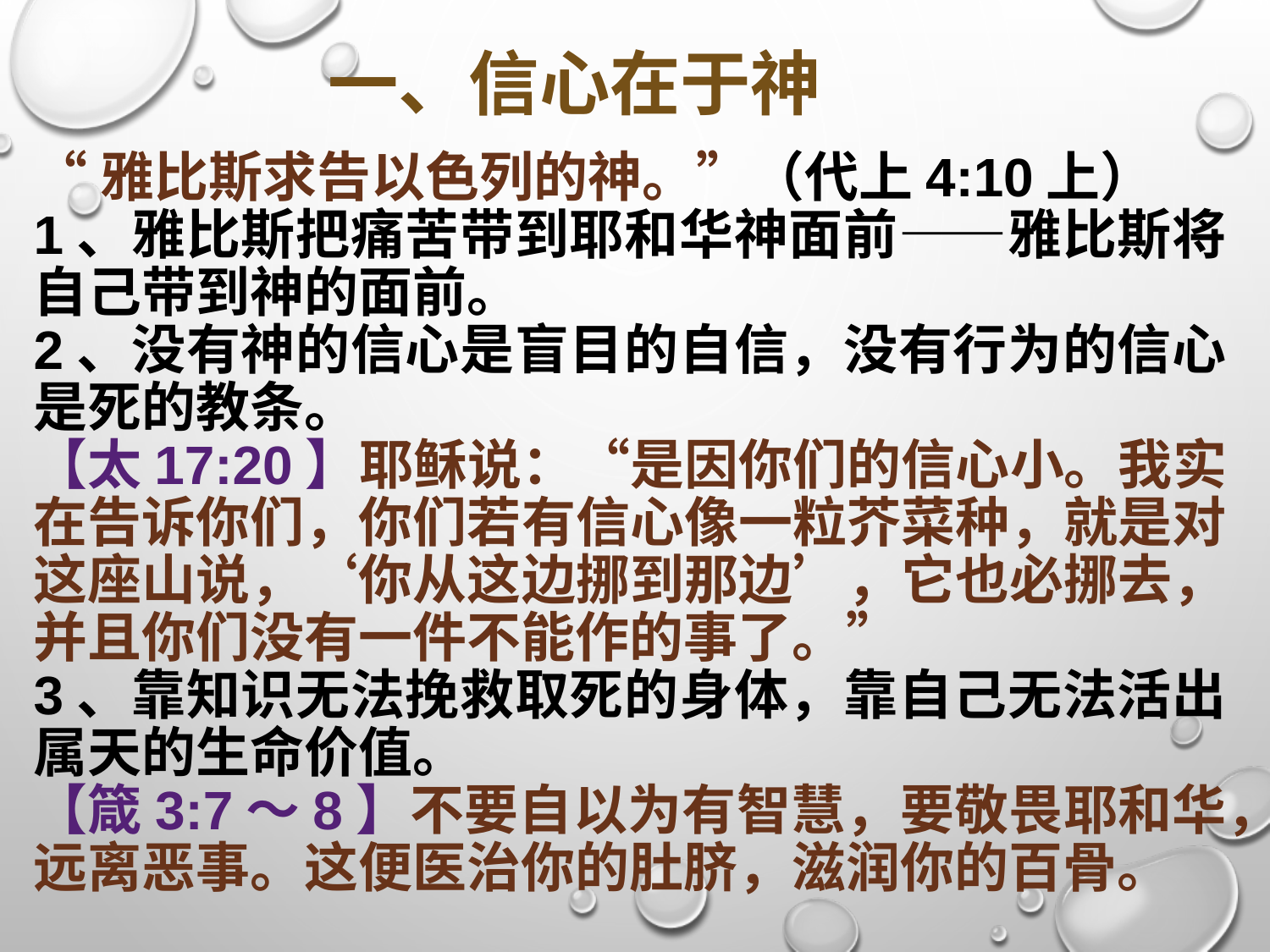

# 一、信心在于神
“雅比斯求告以色列的神。”（代上4:10上）
1、雅比斯把痛苦带到耶和华神面前——雅比斯将自己带到神的面前。
2、没有神的信心是盲目的自信，没有行为的信心是死的教条。
【太17:20】耶稣说：“是因你们的信心小。我实在告诉你们，你们若有信心像一粒芥菜种，就是对这座山说，‘你从这边挪到那边’，它也必挪去，并且你们没有一件不能作的事了。”
3、靠知识无法挽救取死的身体，靠自己无法活出属天的生命价值。
【箴3:7～8】不要自以为有智慧，要敬畏耶和华，远离恶事。这便医治你的肚脐，滋润你的百骨。